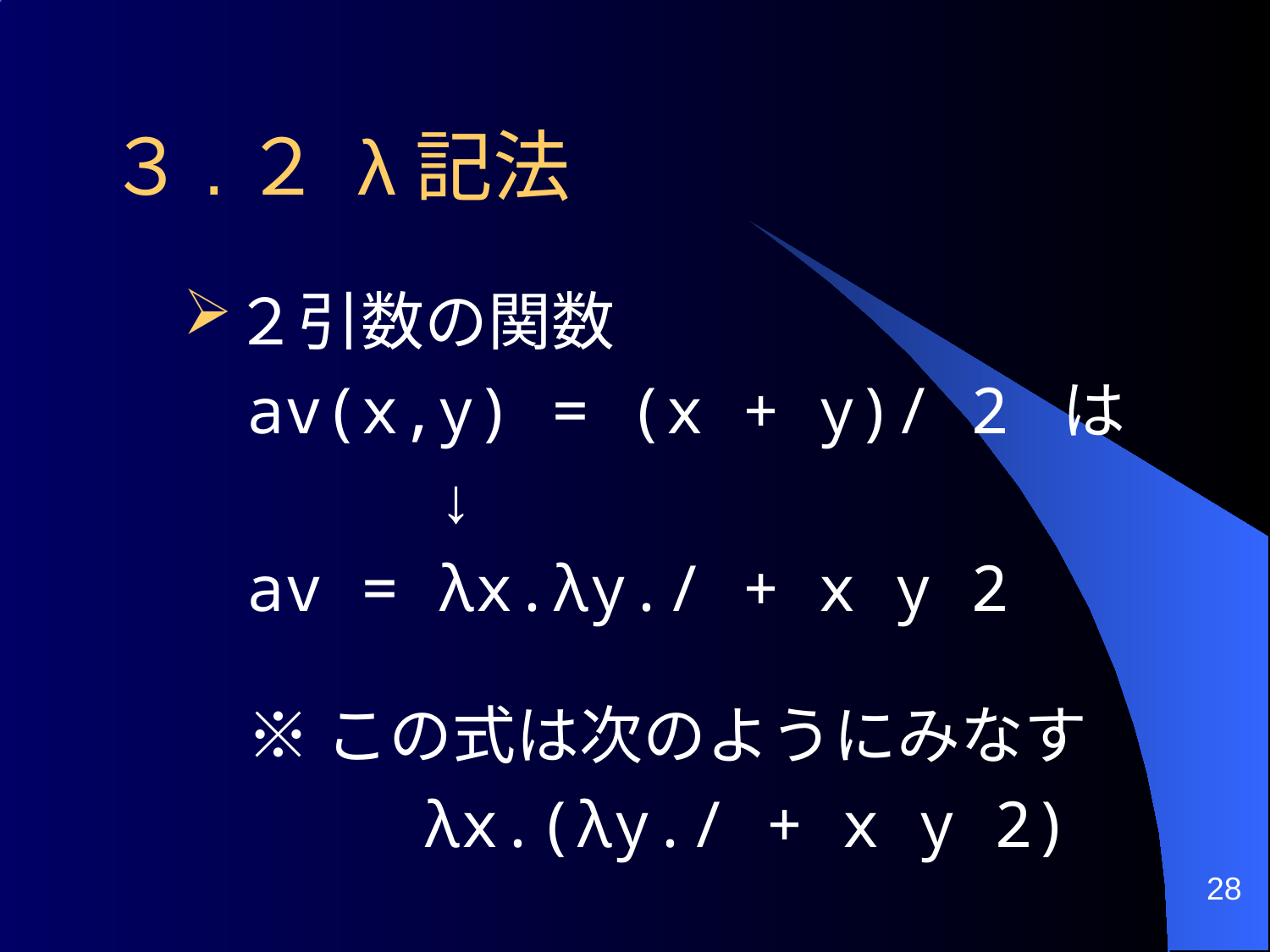

# ３.２ λ記法
２引数の関数
av(x,y) = (x + y)/ 2 は
     ↓
av = λx.λy./ + x y 2

※この式は次のようにみなす
	    λx.(λy./ + x y 2)
28